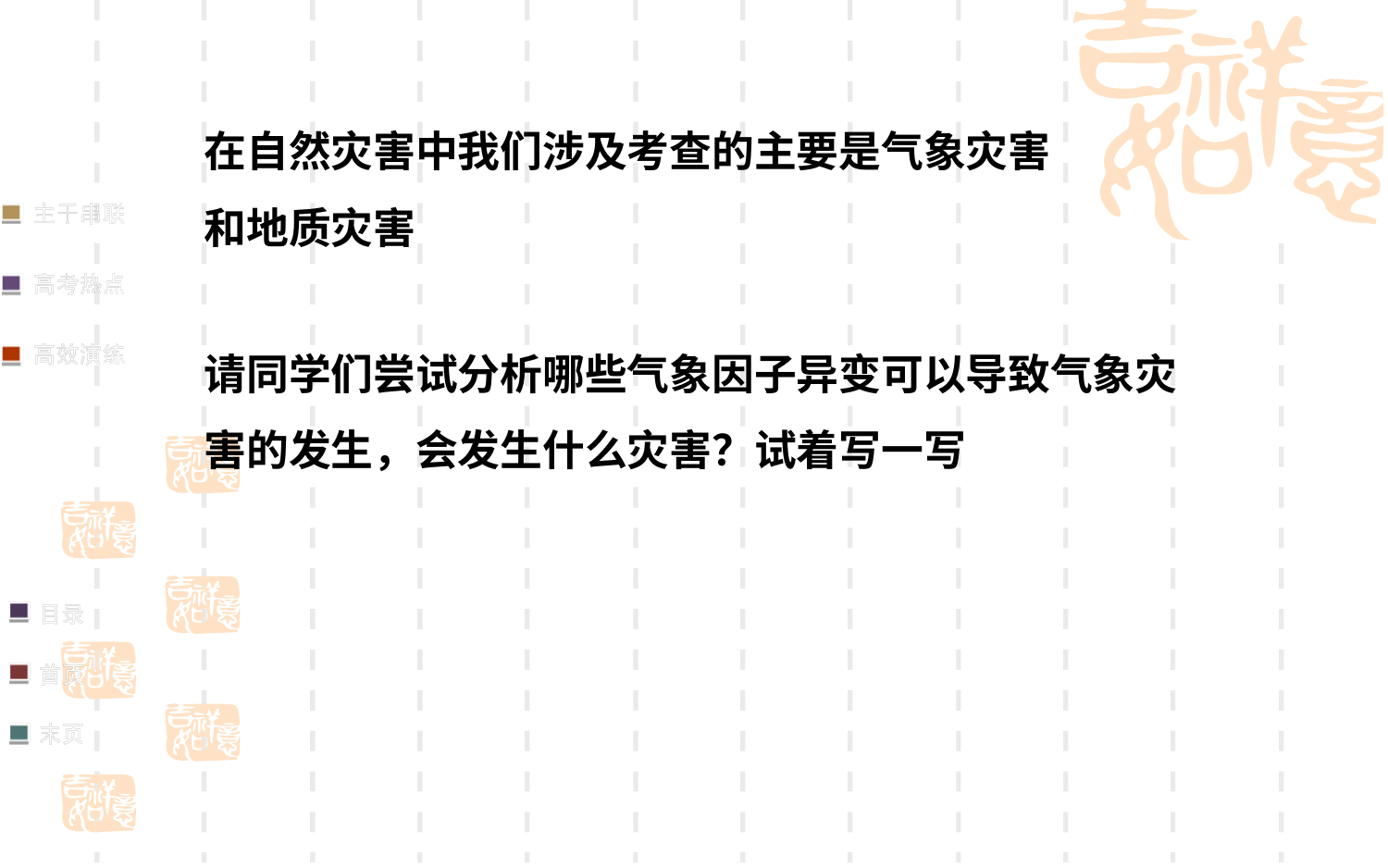

在自然灾害中我们涉及考查的主要是气象灾害和地质灾害
请同学们尝试分析哪些气象因子异变可以导致气象灾害的发生，会发生什么灾害？试着写一写